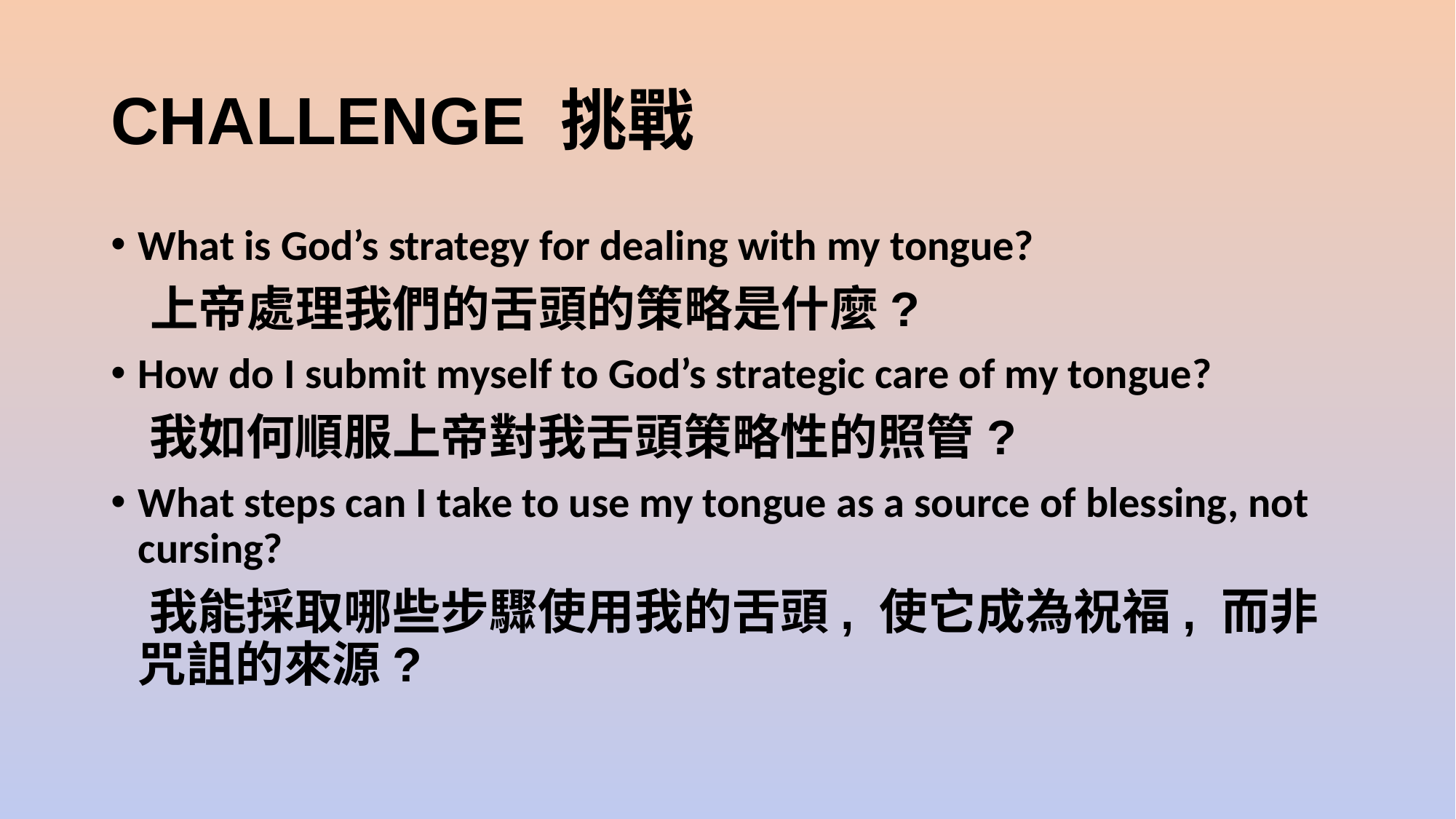

# CHALLENGE 挑戰
What is God’s strategy for dealing with my tongue?
   上帝處理我們的舌頭的策略是什麼?
How do I submit myself to God’s strategic care of my tongue?
   我如何順服上帝對我舌頭策略性的照管?
What steps can I take to use my tongue as a source of blessing, not cursing?
   我能採取哪些步驟使用我的舌頭, 使它成為祝福, 而非咒詛的來源?